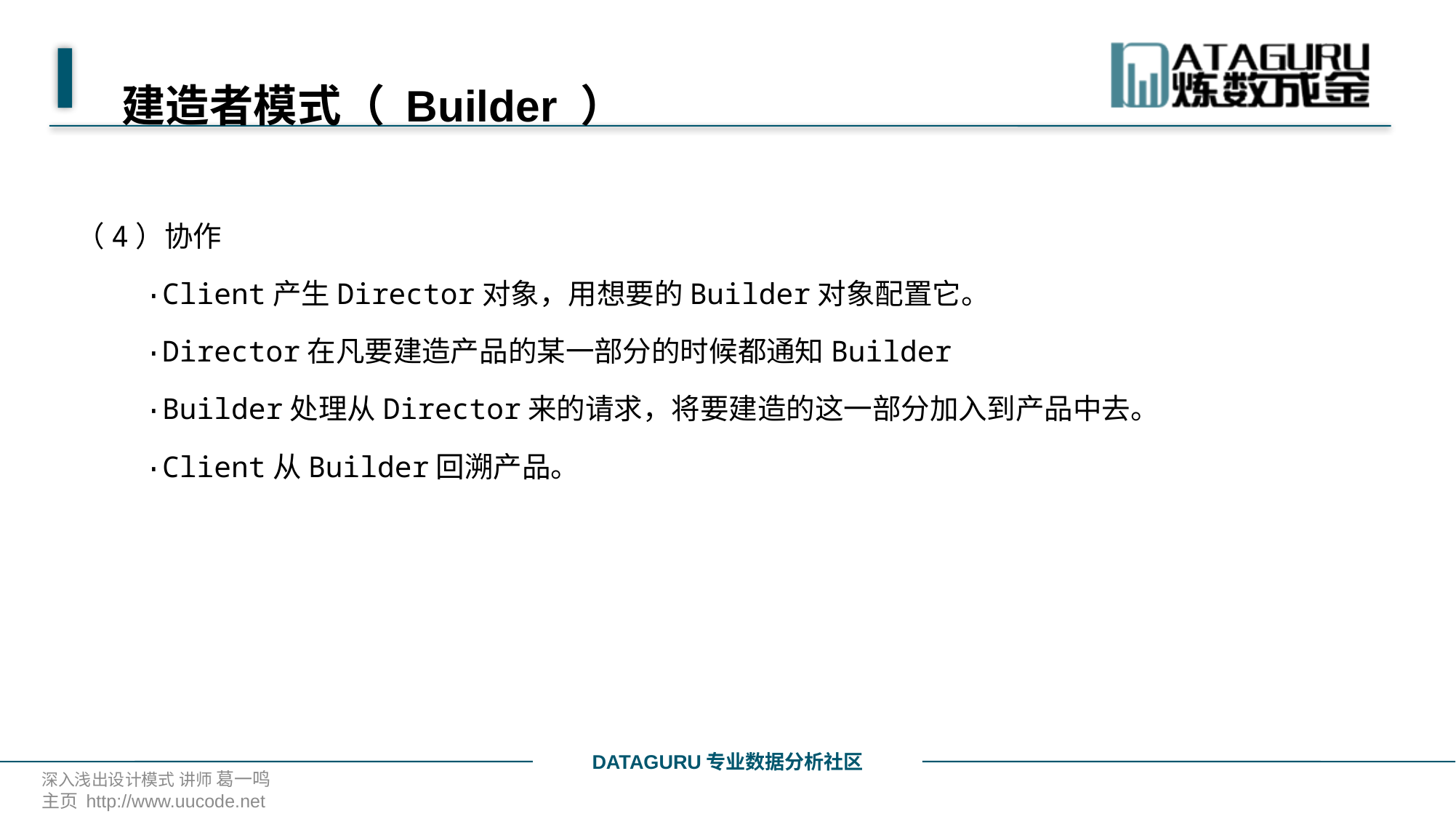

# 建造者模式（ Builder ）
（4）协作
    ·Client产生Director对象，用想要的Builder对象配置它。
    ·Director在凡要建造产品的某一部分的时候都通知Builder
    ·Builder处理从Director来的请求，将要建造的这一部分加入到产品中去。
    ·Client从Builder回溯产品。